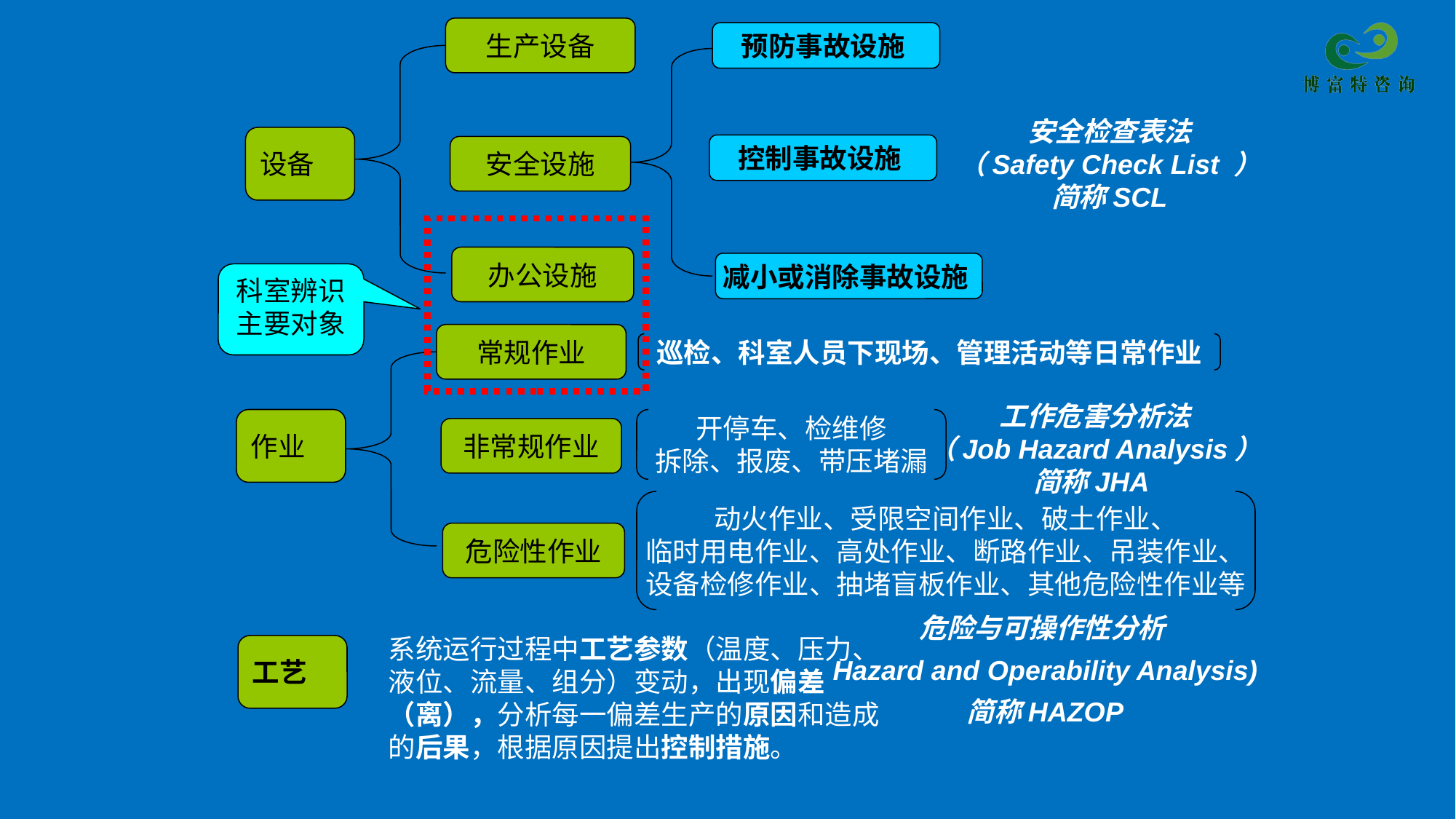

生产设备
预防事故设施

安全检查表法
（Safety Check List ）
简称SCL
设备
控制事故设施
安全设施

办公设施
减小或消除事故设施
科室辨识主要对象
常规作业
巡检、科室人员下现场、管理活动等日常作业

工作危害分析法
（Job Hazard Analysis）
简称JHA
作业
开停车、检维修
拆除、报废、带压堵漏
非常规作业
动火作业、受限空间作业、破土作业、
临时用电作业、高处作业、断路作业、吊装作业、
设备检修作业、抽堵盲板作业、其他危险性作业等
危险性作业
危险与可操作性分析
Hazard and Operability Analysis)
简称HAZOP
系统运行过程中工艺参数（温度、压力、液位、流量、组分）变动，出现偏差（离），分析每一偏差生产的原因和造成的后果，根据原因提出控制措施。
工艺
10